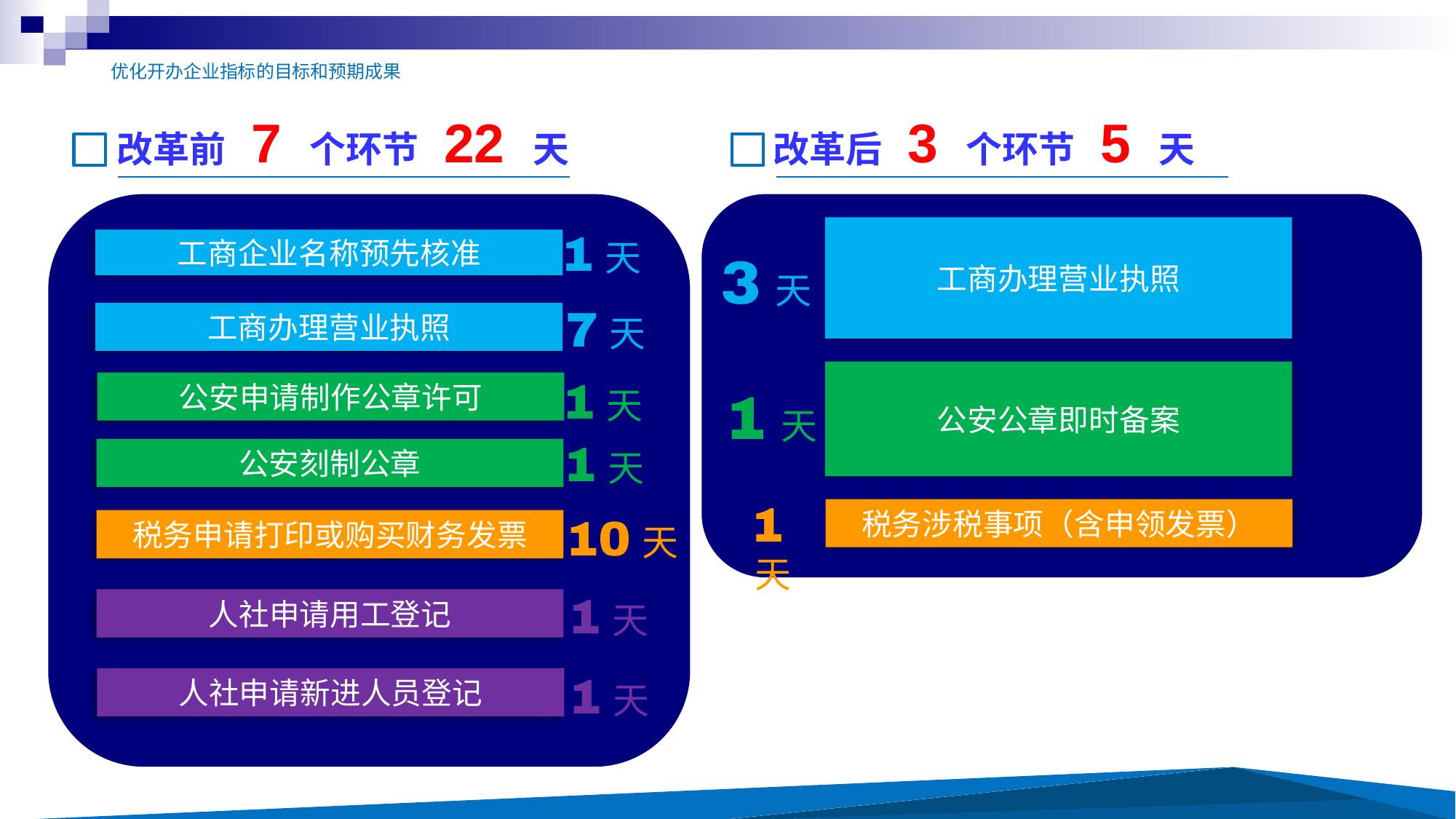

优化开办企业指标的目标和预期成果
改革前  7 个环节  22 天

改革后  3 个环节  5 天

工商办理营业执照
3天
1天
工商企业名称预先核准
7天
工商办理营业执照
公安公章即时备案
1天
1天
公安申请制作公章许可
1天
公安刻制公章
1天
税务涉税事项（含申领发票）
10天
税务申请打印或购买财务发票
1天
人社申请用工登记
1天
人社申请新进人员登记
优化
服务